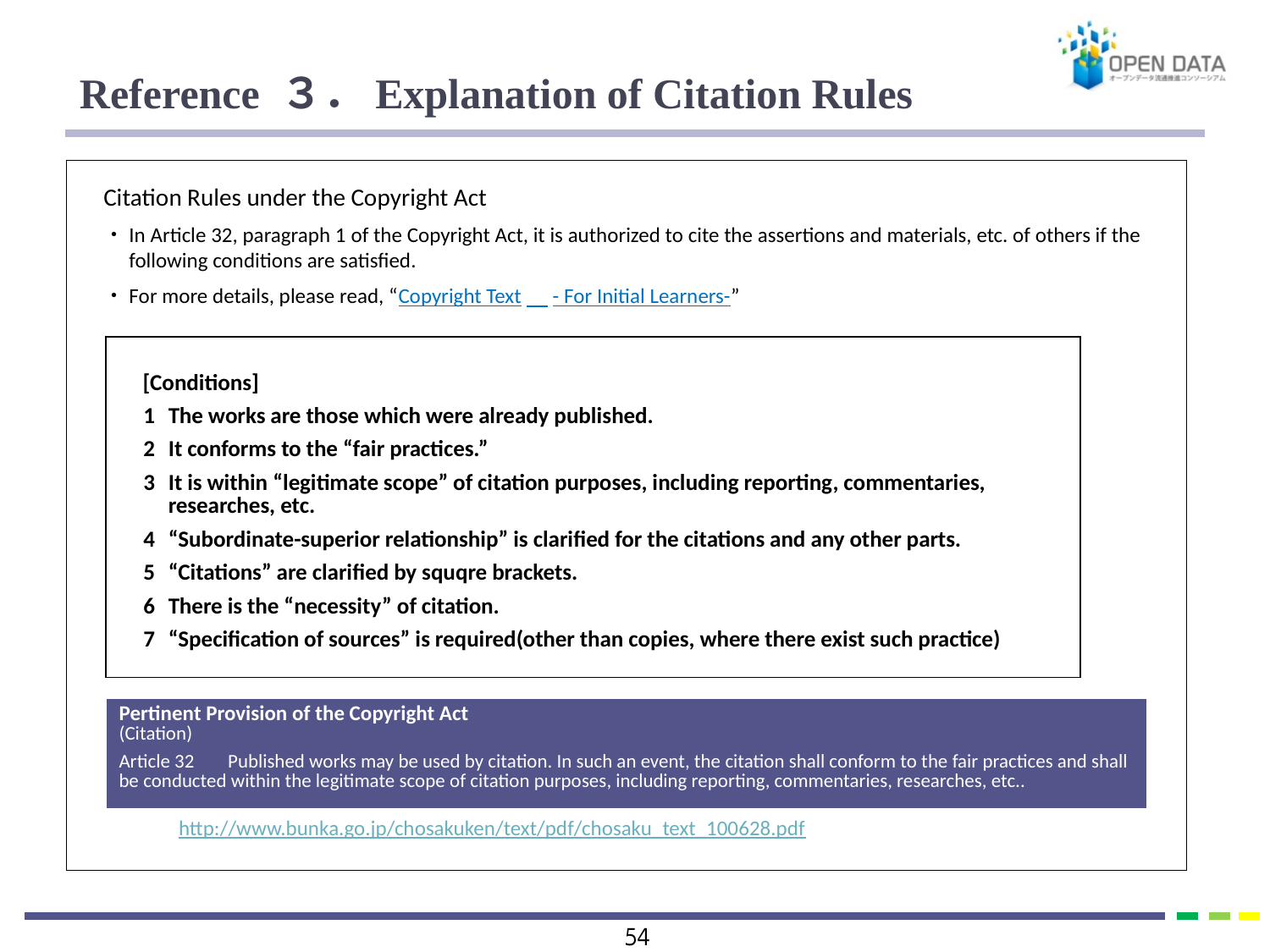

# Reference ３．Explanation of Citation Rules
Citation Rules under the Copyright Act
・	In Article 32, paragraph 1 of the Copyright Act, it is authorized to cite the assertions and materials, etc. of others if the following conditions are satisfied.
・	For more details, please read, “Copyright Text　- For Initial Learners-”

Source：”Copyright Text　～For Initial Learners～」　2012, Agency of Cultural  Affairs, Director Secretariat,
Copyright Division
http://www.bunka.go.jp/chosakuken/text/pdf/chosaku_text_100628.pdf

| [Conditions] 1 The works are those which were already published. 2 It conforms to the “fair practices.” 3 It is within “legitimate scope” of citation purposes, including reporting, commentaries, researches, etc. 4 “Subordinate-superior relationship” is clarified for the citations and any other parts. 5 “Citations” are clarified by squqre brackets. 6 There is the “necessity” of citation. 7 “Specification of sources” is required(other than copies, where there exist such practice) |
| --- |
| Pertinent Provision of the Copyright Act (Citation) Article 32 　Published works may be used by citation. In such an event, the citation shall conform to the fair practices and shall be conducted within the legitimate scope of citation purposes, including reporting, commentaries, researches, etc.. |
| --- |
54